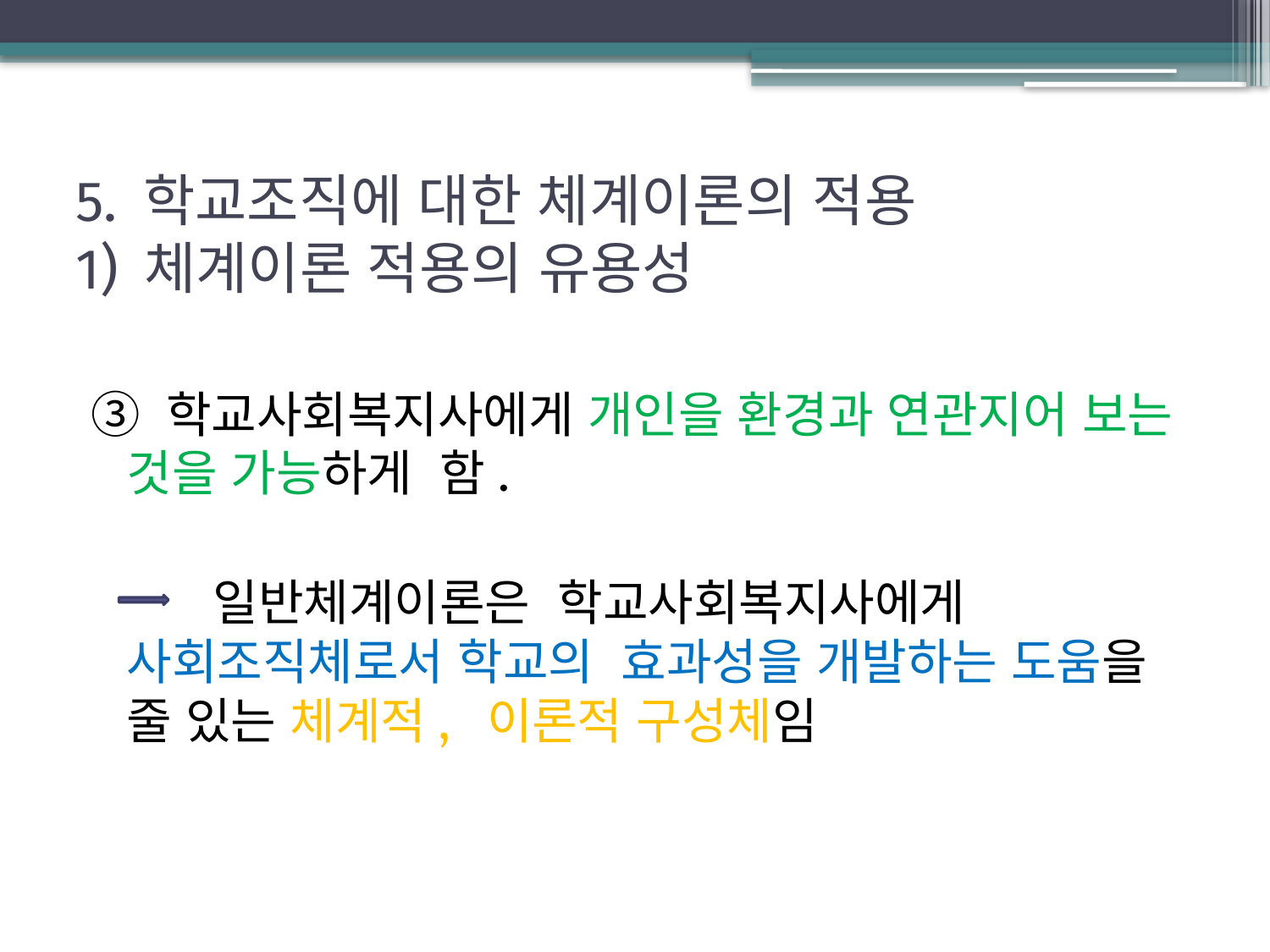

# 5. 학교조직에 대한 체계이론의 적용 1) 체계이론 적용의 유용성

③ 학교사회복지사에게 개인을 환경과 연관지어 보는 것을 가능하게  함.

        일반체계이론은  학교사회복지사에게  사회조직체로서 학교의  효과성을 개발하는 도움을  줄 있는 체계적,  이론적 구성체임